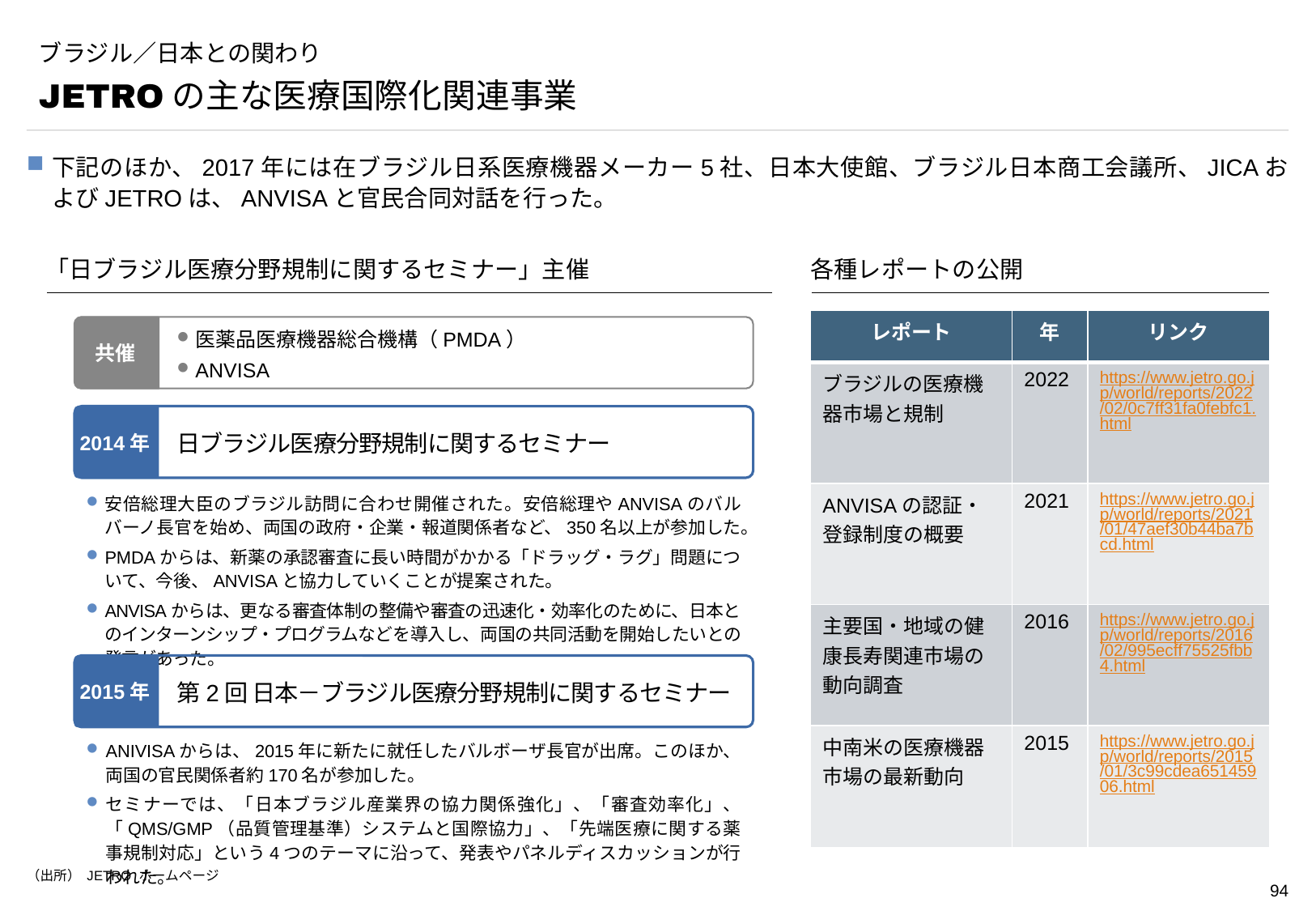

# ブラジル／日本との関わり
JETROの主な医療国際化関連事業
下記のほか、2017年には在ブラジル日系医療機器メーカー5社、日本大使館、ブラジル日本商工会議所、JICAおよびJETROは、ANVISAと官民合同対話を行った。
「日ブラジル医療分野規制に関するセミナー」主催
各種レポートの公開
| レポート | 年 | リンク |
| --- | --- | --- |
| ブラジルの医療機器市場と規制 | 2022 | https://www.jetro.go.jp/world/reports/2022/02/0c7ff31fa0febfc1.html |
| ANVISAの認証・登録制度の概要 | 2021 | https://www.jetro.go.jp/world/reports/2021/01/47aef30b44ba7bcd.html |
| 主要国・地域の健康長寿関連市場の動向調査 | 2016 | https://www.jetro.go.jp/world/reports/2016/02/995ecff75525fbb4.html |
| 中南米の医療機器市場の最新動向 | 2015 | https://www.jetro.go.jp/world/reports/2015/01/3c99cdea65145906.html |
共催
医薬品医療機器総合機構（PMDA）
ANVISA

2014年
日ブラジル医療分野規制に関するセミナー

安倍総理大臣のブラジル訪問に合わせ開催された。安倍総理やANVISAのバルバーノ長官を始め、両国の政府・企業・報道関係者など、350名以上が参加した。
PMDAからは、新薬の承認審査に長い時間がかかる「ドラッグ・ラグ」問題について、今後、ANVISAと協力していくことが提案された。
ANVISAからは、更なる審査体制の整備や審査の迅速化・効率化のために、日本とのインターンシップ・プログラムなどを導入し、両国の共同活動を開始したいとの発言があった。
2015年
第2回 日本－ブラジル医療分野規制に関するセミナー
ANIVISAからは、2015年に新たに就任したバルボーザ長官が出席。このほか、両国の官民関係者約170名が参加した。
セミナーでは、「日本ブラジル産業界の協力関係強化」、「審査効率化」、「QMS/GMP（品質管理基準）システムと国際協力」、「先端医療に関する薬事規制対応」という4つのテーマに沿って、発表やパネルディスカッションが行われた。
（出所） JETRO ホームページ